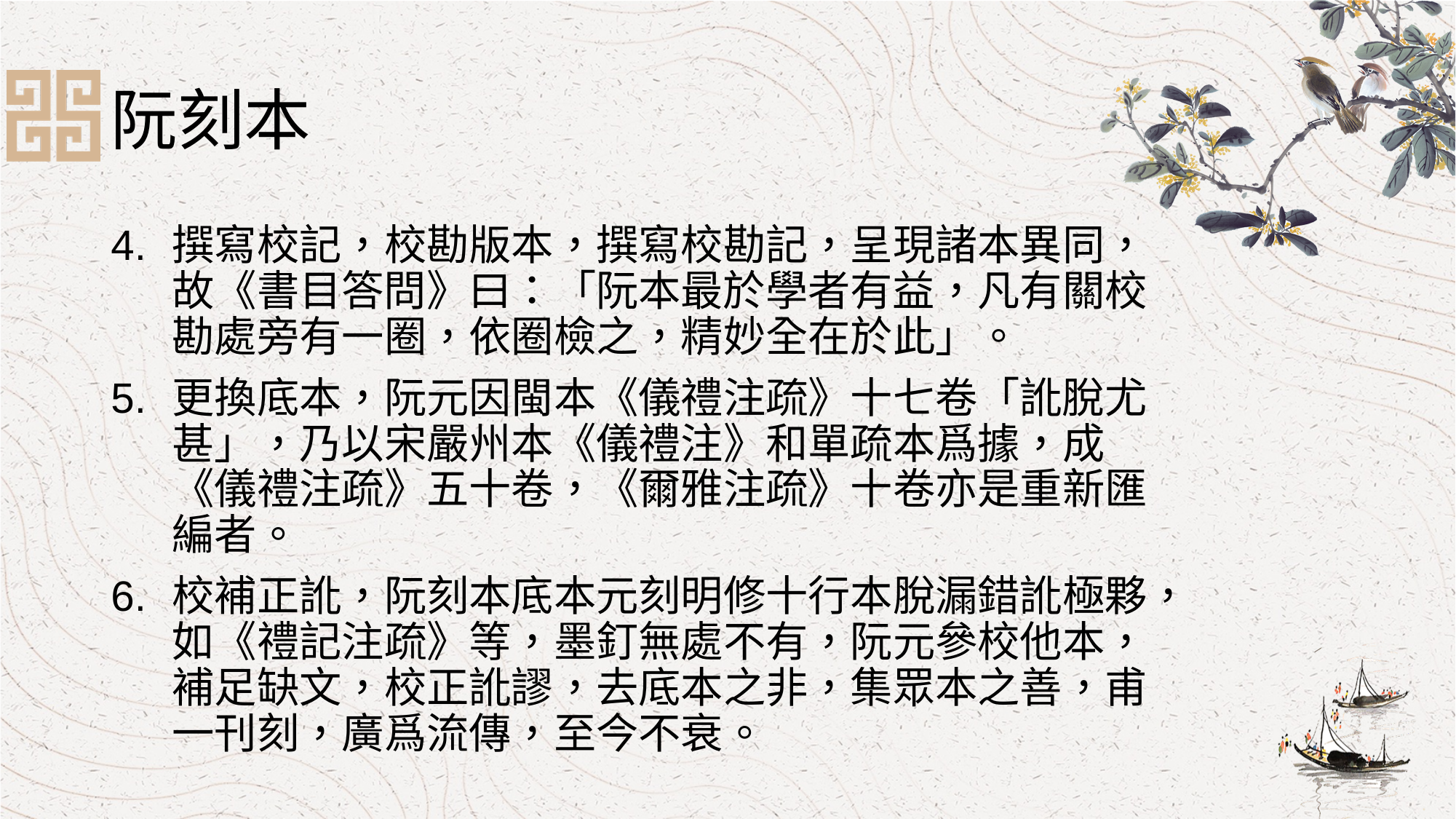

# 阮刻本
撰寫校記，校勘版本，撰寫校勘記，呈現諸本異同，故《書目答問》曰：「阮本最於學者有益，凡有關校勘處旁有一圈，依圈檢之，精妙全在於此」。
更換底本，阮元因閩本《儀禮注疏》十七卷「訛脫尤甚」，乃以宋嚴州本《儀禮注》和單疏本爲據，成《儀禮注疏》五十卷，《爾雅注疏》十卷亦是重新匯編者。
校補正訛，阮刻本底本元刻明修十行本脫漏錯訛極夥，如《禮記注疏》等，墨釘無處不有，阮元參校他本，補足缺文，校正訛謬，去底本之非，集眾本之善，甫一刊刻，廣爲流傳，至今不衰。